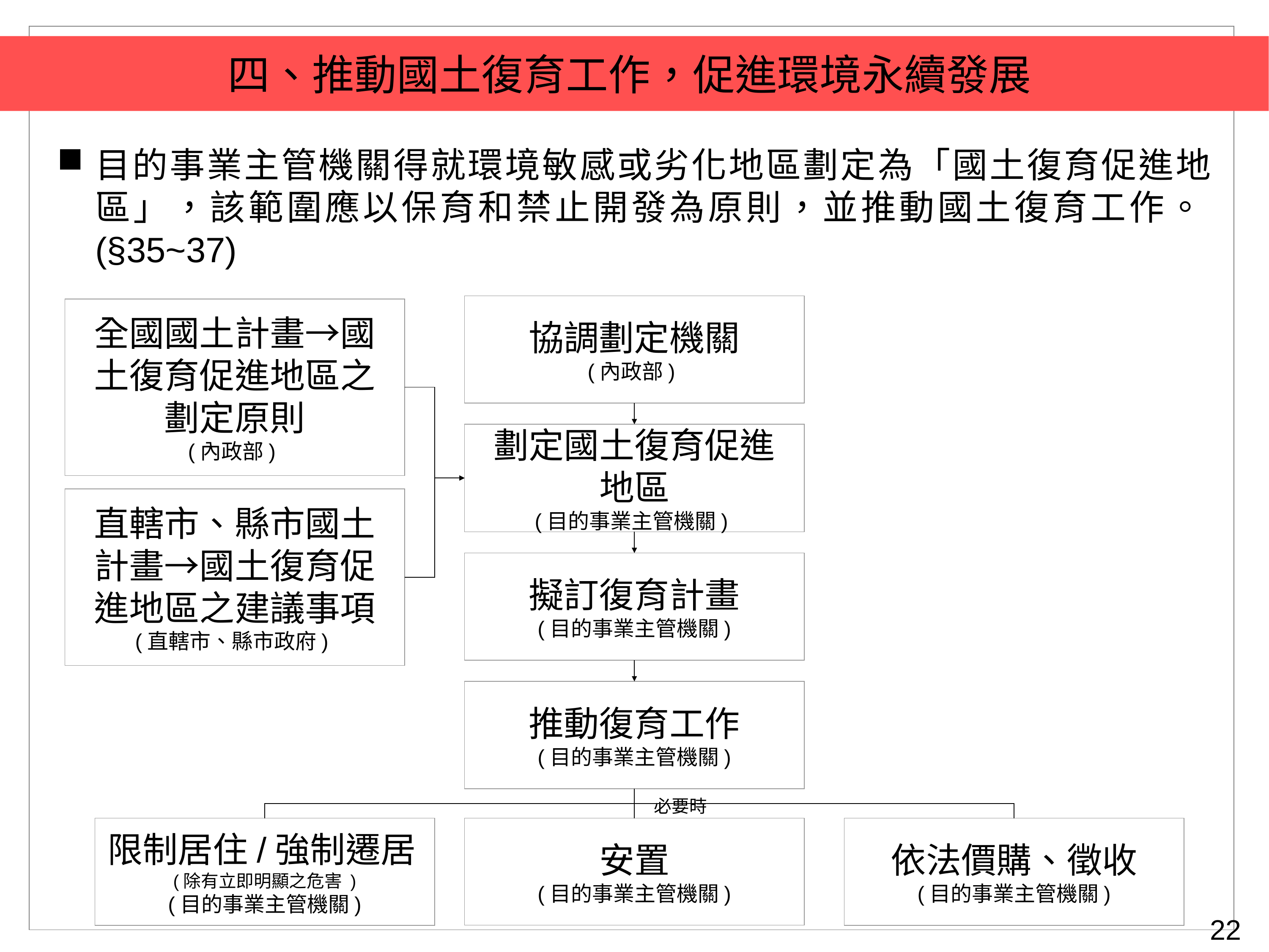

四、推動國土復育工作，促進環境永續發展
目的事業主管機關得就環境敏感或劣化地區劃定為「國土復育促進地區」，該範圍應以保育和禁止開發為原則，並推動國土復育工作。(§35~37)
協調劃定機關
(內政部)
全國國土計畫→國土復育促進地區之劃定原則
(內政部)
劃定國土復育促進地區
(目的事業主管機關)
直轄市、縣市國土計畫→國土復育促進地區之建議事項
(直轄市、縣市政府)
擬訂復育計畫
(目的事業主管機關)
推動復育工作
(目的事業主管機關)
必要時
限制居住/強制遷居(除有立即明顯之危害 )
(目的事業主管機關)
安置
(目的事業主管機關)
依法價購、徵收
(目的事業主管機關)
22